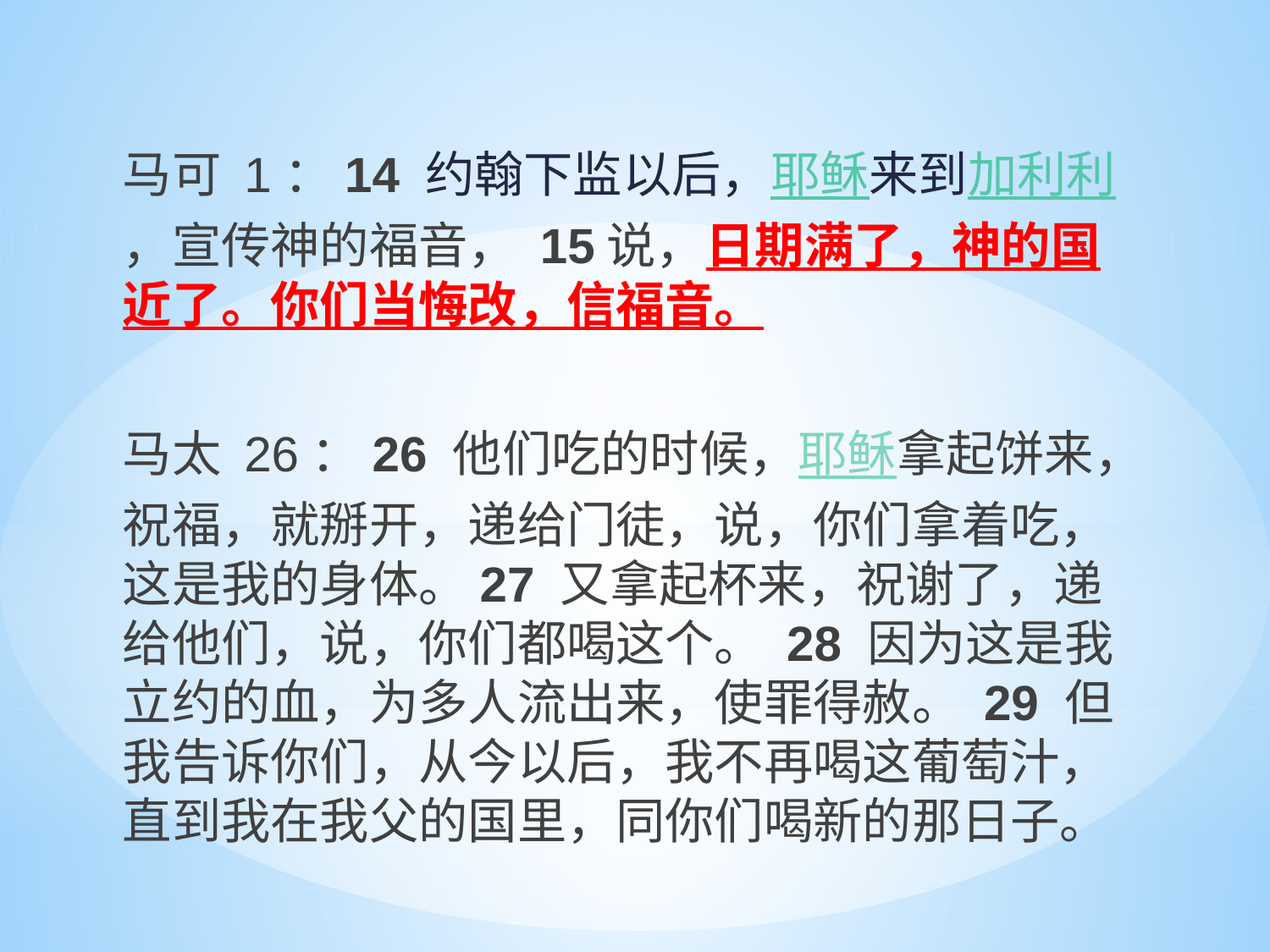

#
马可 1：14 约翰下监以后，耶稣来到加利利，宣传神的福音， 15说，日期满了，神的国近了。你们当悔改，信福音。

马太 26：26 他们吃的时候，耶稣拿起饼来，祝福，就掰开，递给门徒，说，你们拿着吃，这是我的身体。27 又拿起杯来，祝谢了，递给他们，说，你们都喝这个。 28 因为这是我立约的血，为多人流出来，使罪得赦。 29 但我告诉你们，从今以后，我不再喝这葡萄汁，直到我在我父的国里，同你们喝新的那日子。